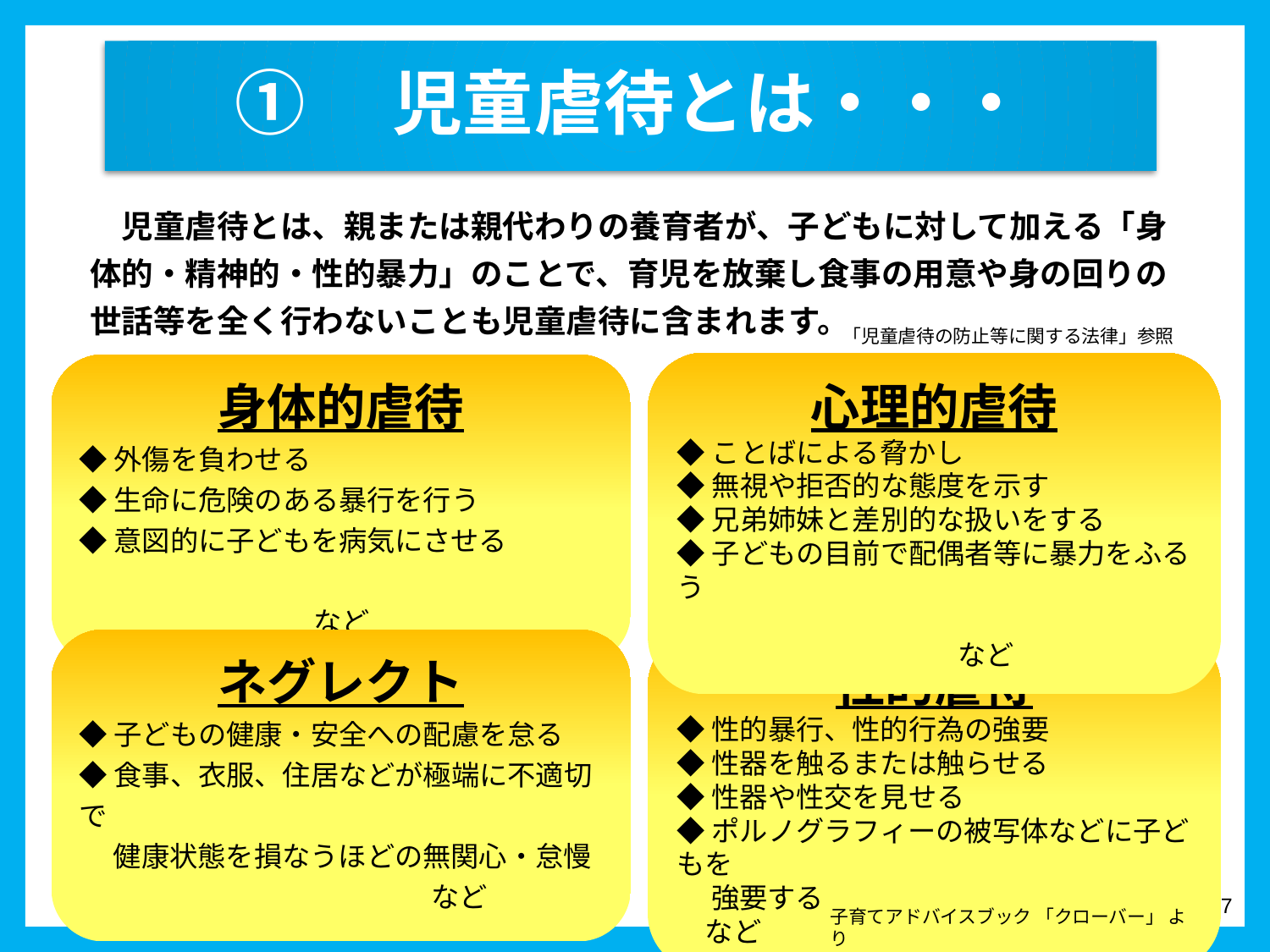

# ①　児童虐待とは・・・
　児童虐待とは、親または親代わりの養育者が、子どもに対して加える「身体的・精神的・性的暴力」のことで、育児を放棄し食事の用意や身の回りの世話等を全く行わないことも児童虐待に含まれます。
 「児童虐待の防止等に関する法律」参照
心理的虐待
◆ことばによる脅かし
◆無視や拒否的な態度を示す
◆兄弟姉妹と差別的な扱いをする
◆子どもの目前で配偶者等に暴力をふるう
　　　　　　　　　　　　　　　　　　　　　　　　　　　　など
身体的虐待
◆外傷を負わせる
◆生命に危険のある暴行を行う
◆意図的に子どもを病気にさせる
　　　　　　　　　　　　　　　　　　　　　　　　      　など

ネグレクト
◆子どもの健康・安全への配慮を怠る
◆食事、衣服、住居などが極端に不適切で
　 健康状態を損なうほどの無関心・怠慢
                                            　      など

性的虐待
◆性的暴行、性的行為の強要
◆性器を触るまたは触らせる
◆性器や性交を見せる
◆ポルノグラフィーの被写体などに子どもを
　 強要する     　　　　　　　  　             　など
7
子育てアドバイスブック 「クローバー」 より